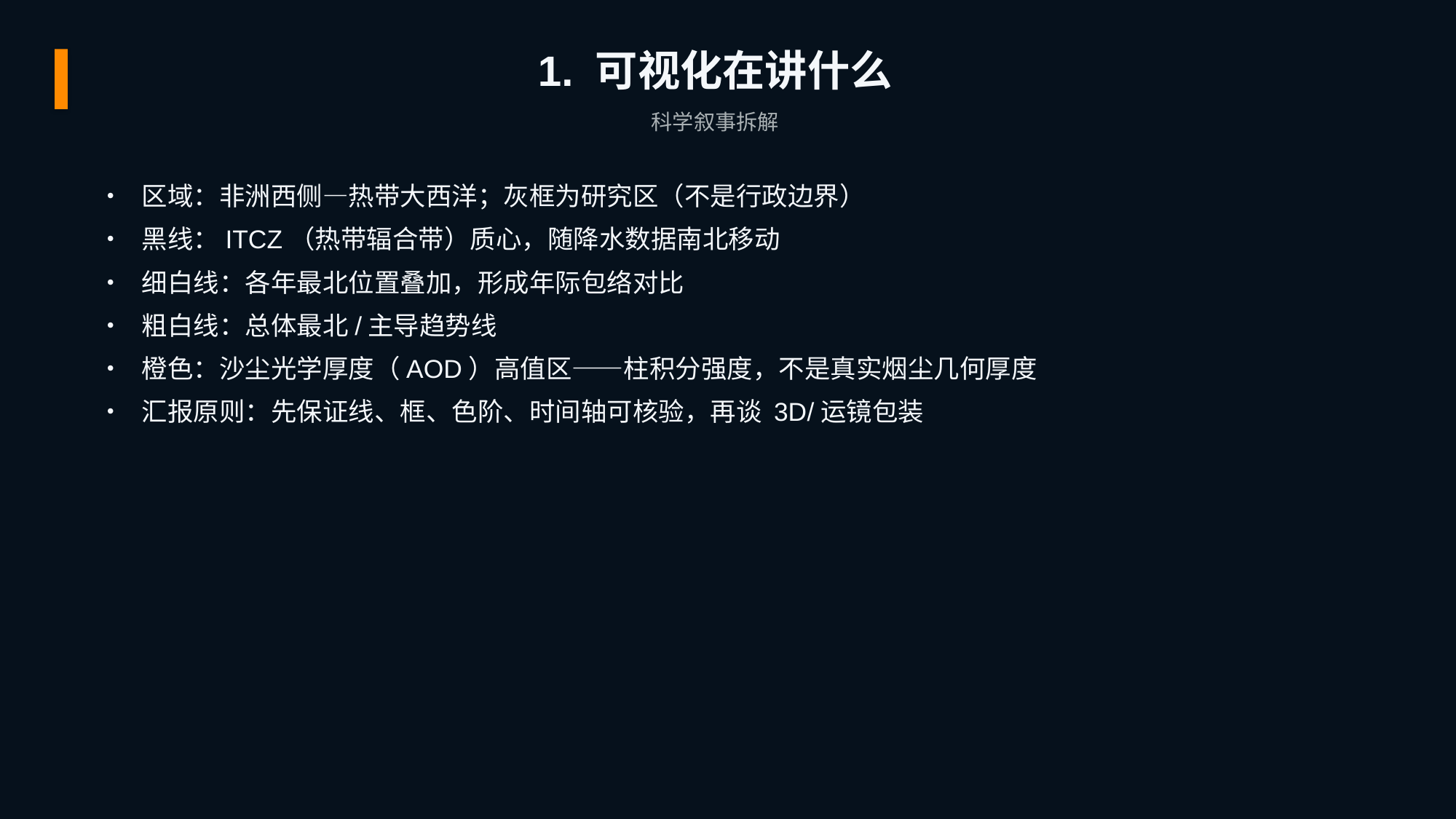

1. 可视化在讲什么

科学叙事拆解
•  区域：非洲西侧—热带大西洋；灰框为研究区（不是行政边界）
•  黑线：ITCZ（热带辐合带）质心，随降水数据南北移动
•  细白线：各年最北位置叠加，形成年际包络对比
•  粗白线：总体最北/主导趋势线
•  橙色：沙尘光学厚度（AOD）高值区——柱积分强度，不是真实烟尘几何厚度
•  汇报原则：先保证线、框、色阶、时间轴可核验，再谈 3D/运镜包装